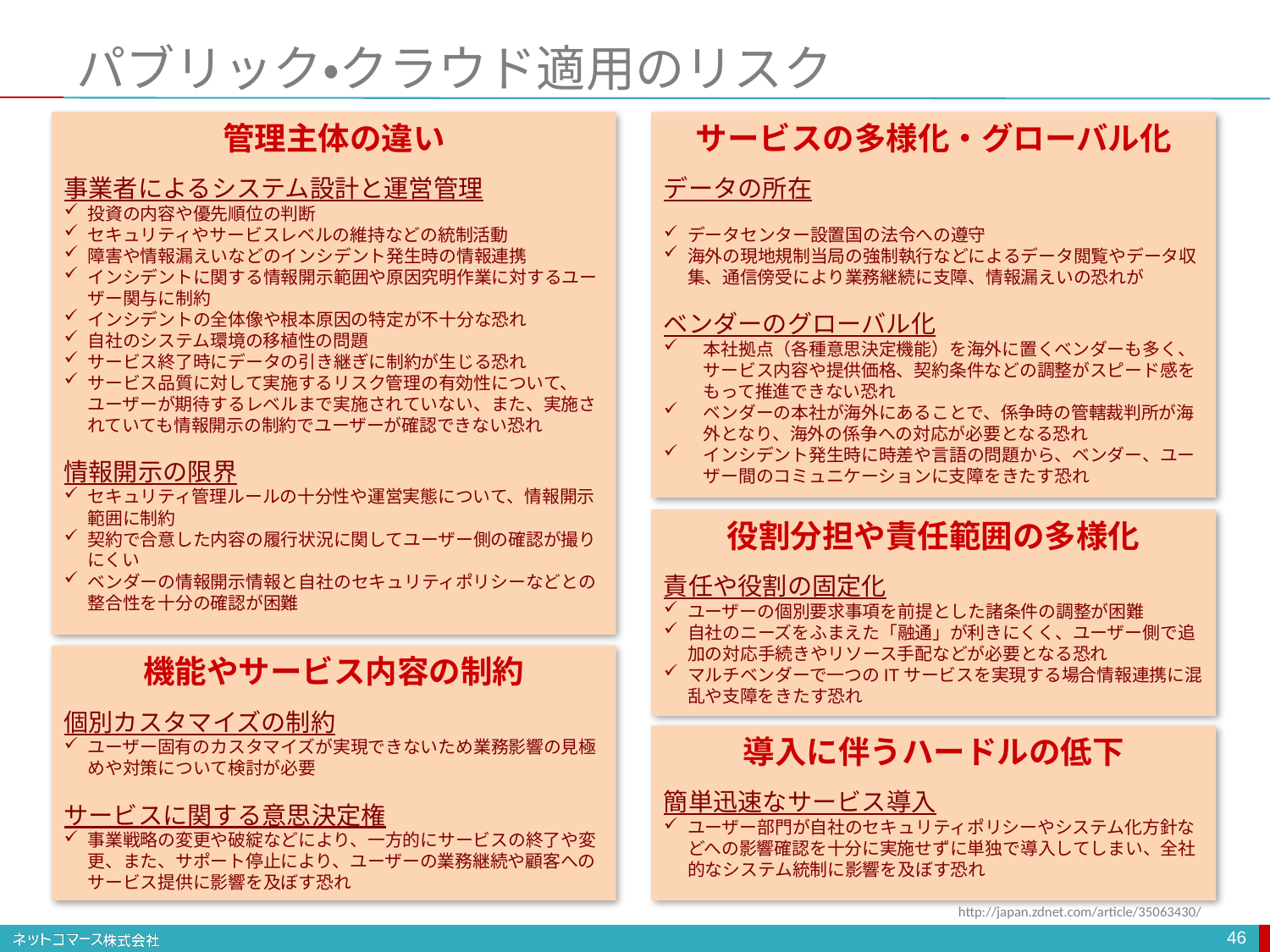

# パブリック・クラウド適用のリスク
管理主体の違い

事業者によるシステム設計と運営管理
投資の内容や優先順位の判断
セキュリティやサービスレベルの維持などの統制活動
障害や情報漏えいなどのインシデント発生時の情報連携
インシデントに関する情報開示範囲や原因究明作業に対するユーザー関与に制約
インシデントの全体像や根本原因の特定が不十分な恐れ
自社のシステム環境の移植性の問題
サービス終了時にデータの引き継ぎに制約が生じる恐れ
サービス品質に対して実施するリスク管理の有効性について、ユーザーが期待するレベルまで実施されていない、また、実施されていても情報開示の制約でユーザーが確認できない恐れ

情報開示の限界
セキュリティ管理ルールの十分性や運営実態について、情報開示範囲に制約
契約で合意した内容の履行状況に関してユーザー側の確認が撮りにくい
ベンダーの情報開示情報と自社のセキュリティポリシーなどとの整合性を十分の確認が困難
サービスの多様化・グローバル化

データの所在

データセンター設置国の法令への遵守
海外の現地規制当局の強制執行などによるデータ閲覧やデータ収集、通信傍受により業務継続に支障、情報漏えいの恐れが

ベンダーのグローバル化
本社拠点（各種意思決定機能）を海外に置くベンダーも多く、サービス内容や提供価格、契約条件などの調整がスピード感をもって推進できない恐れ
ベンダーの本社が海外にあることで、係争時の管轄裁判所が海外となり、海外の係争への対応が必要となる恐れ
インシデント発生時に時差や言語の問題から、ベンダー、ユーザー間のコミュニケーションに支障をきたす恐れ

役割分担や責任範囲の多様化

責任や役割の固定化
ユーザーの個別要求事項を前提とした諸条件の調整が困難
自社のニーズをふまえた「融通」が利きにくく、ユーザー側で追加の対応手続きやリソース手配などが必要となる恐れ
マルチベンダーで一つのITサービスを実現する場合情報連携に混乱や支障をきたす恐れ
機能やサービス内容の制約

個別カスタマイズの制約
ユーザー固有のカスタマイズが実現できないため業務影響の見極めや対策について検討が必要

サービスに関する意思決定権
事業戦略の変更や破綻などにより、一方的にサービスの終了や変更、また、サポート停止により、ユーザーの業務継続や顧客へのサービス提供に影響を及ぼす恐れ
導入に伴うハードルの低下

簡単迅速なサービス導入
ユーザー部門が自社のセキュリティポリシーやシステム化方針などへの影響確認を十分に実施せずに単独で導入してしまい、全社的なシステム統制に影響を及ぼす恐れ
http://japan.zdnet.com/article/35063430/
46